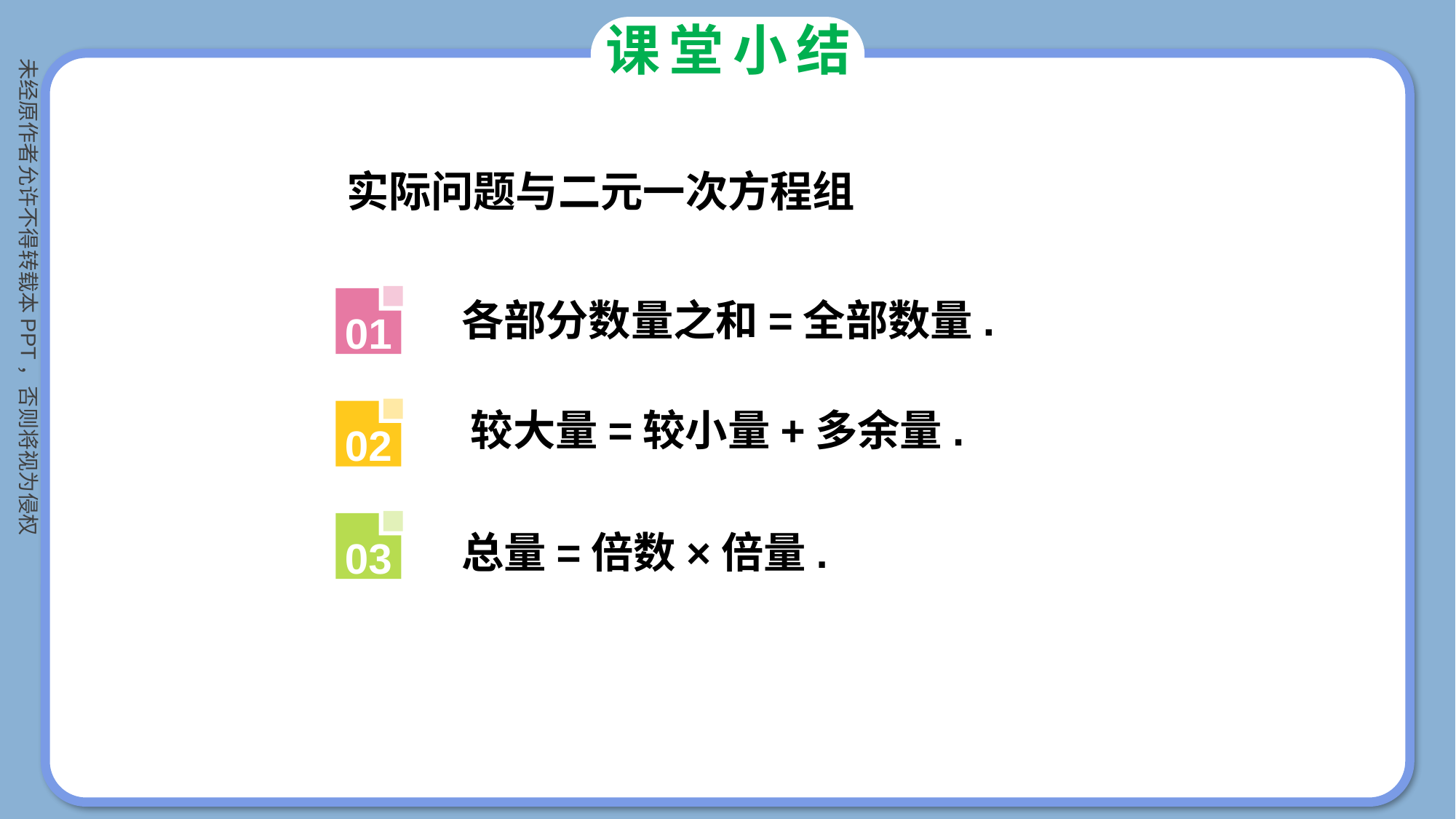

课堂小结
实际问题与二元一次方程组

01
各部分数量之和=全部数量.
较大量=较小量+多余量.

02

03
总量=倍数×倍量.